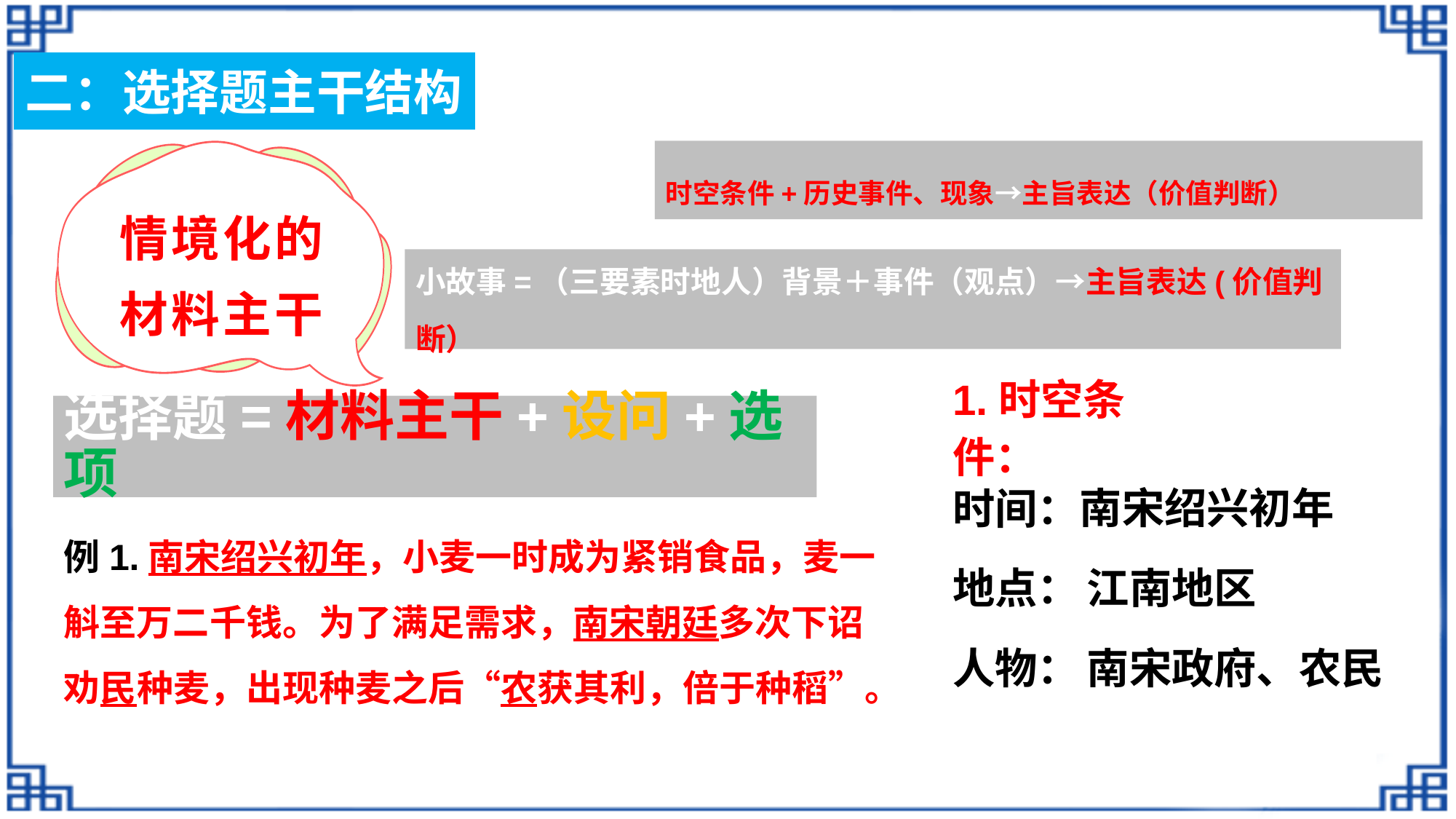

二：选择题主干结构

情境化的材料主干
时空条件+历史事件、现象→主旨表达（价值判断）
小故事=（三要素时地人）背景＋事件（观点）→主旨表达(价值判断）
1.时空条件：
选择题=材料主干+设问+选项
南宋绍兴初年
时间：
例1.南宋绍兴初年，小麦一时成为紧销食品，麦一斛至万二千钱。为了满足需求，南宋朝廷多次下诏劝民种麦，出现种麦之后“农获其利，倍于种稻”。
地点：
江南地区
人物：
南宋政府、农民